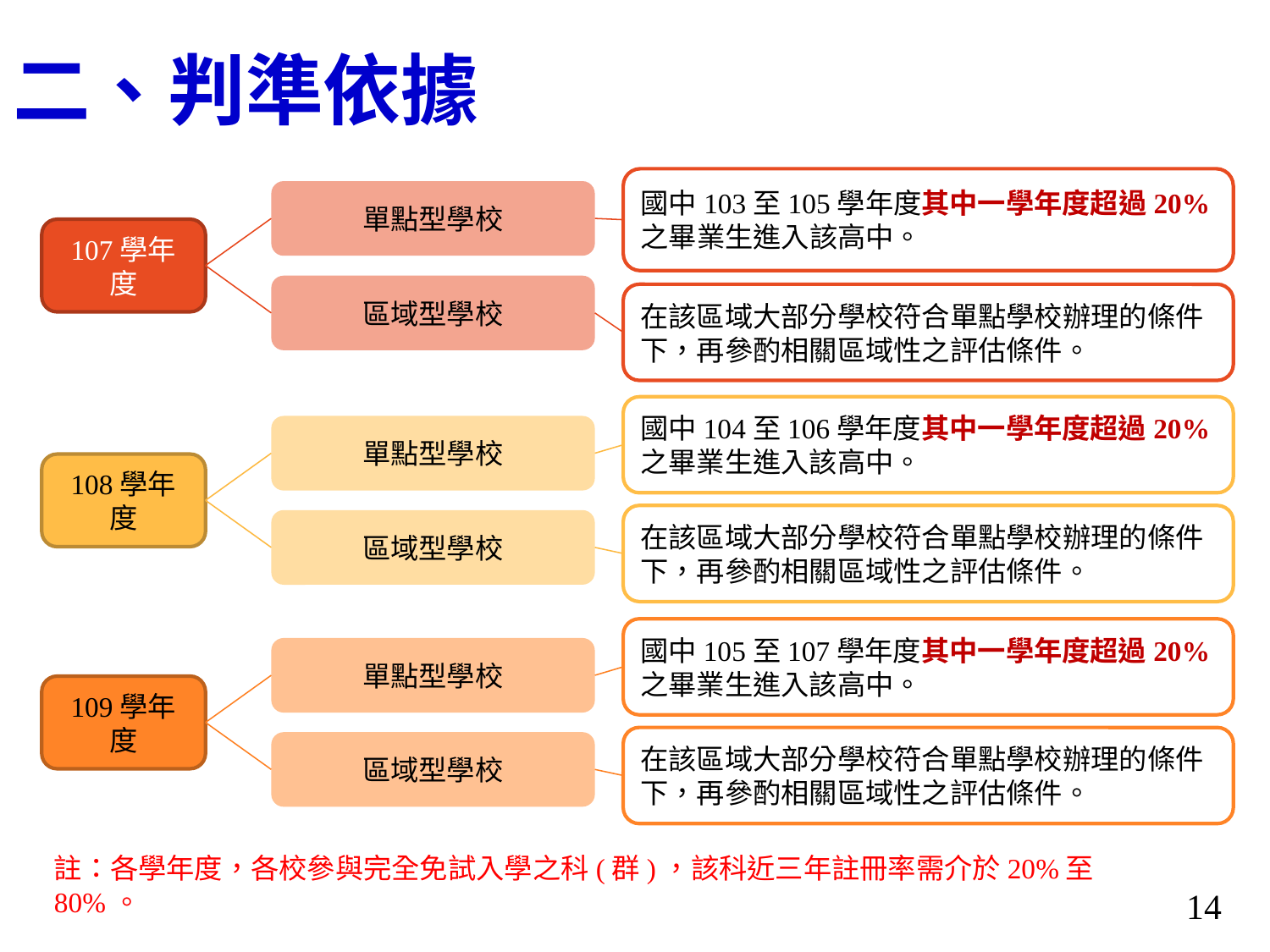

二、判準依據
國中103至105學年度其中一學年度超過20%之畢業生進入該高中。
單點型學校
107學年度
區域型學校
在該區域大部分學校符合單點學校辦理的條件下，再參酌相關區域性之評估條件。
國中104至106學年度其中一學年度超過20%之畢業生進入該高中。
單點型學校
108學年度
在該區域大部分學校符合單點學校辦理的條件下，再參酌相關區域性之評估條件。
區域型學校
14
國中105至107學年度其中一學年度超過20%之畢業生進入該高中。
單點型學校
109學年度
在該區域大部分學校符合單點學校辦理的條件下，再參酌相關區域性之評估條件。
區域型學校
註：各學年度，各校參與完全免試入學之科(群)，該科近三年註冊率需介於20%至80%。
14